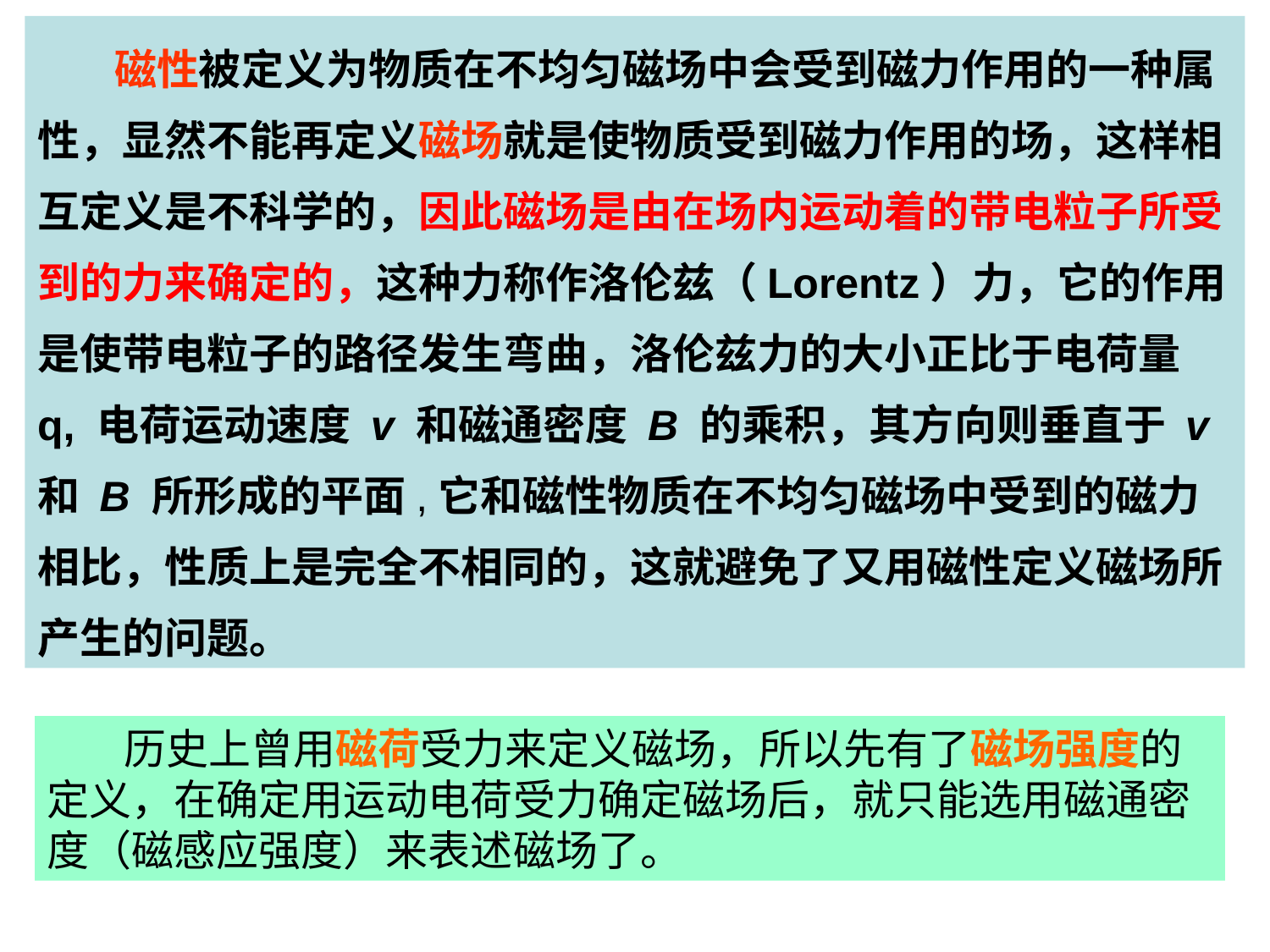

磁性被定义为物质在不均匀磁场中会受到磁力作用的一种属性，显然不能再定义磁场就是使物质受到磁力作用的场，这样相互定义是不科学的，因此磁场是由在场内运动着的带电粒子所受到的力来确定的，这种力称作洛伦兹（Lorentz）力，它的作用是使带电粒子的路径发生弯曲，洛伦兹力的大小正比于电荷量 q, 电荷运动速度 v 和磁通密度 B 的乘积，其方向则垂直于 v 和 B 所形成的平面,它和磁性物质在不均匀磁场中受到的磁力相比，性质上是完全不相同的，这就避免了又用磁性定义磁场所产生的问题。
       历史上曾用磁荷受力来定义磁场，所以先有了磁场强度的定义，在确定用运动电荷受力确定磁场后，就只能选用磁通密度（磁感应强度）来表述磁场了。